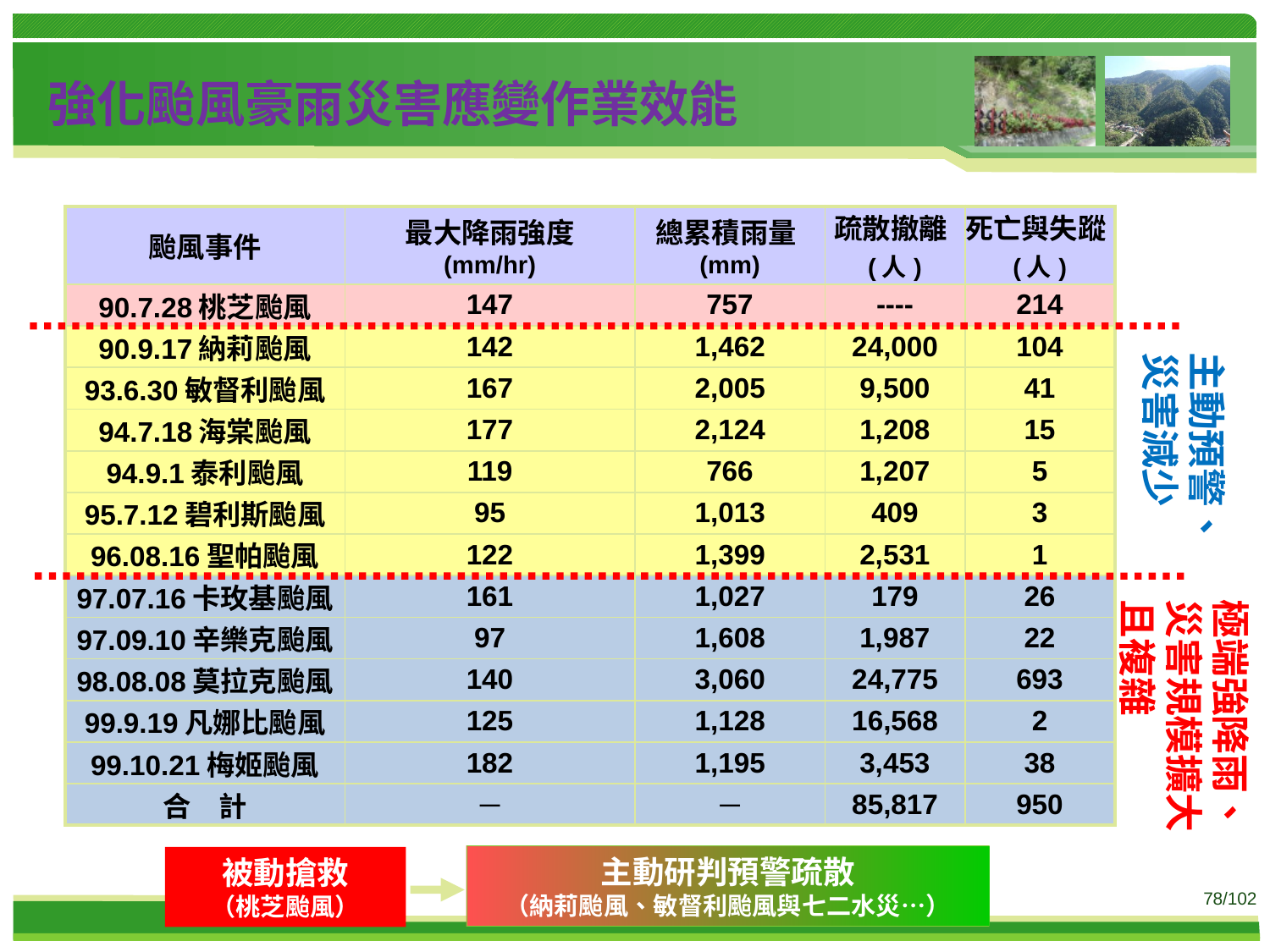

強化颱風豪雨災害應變作業效能
| 颱風事件 | 最大降雨強度 (mm/hr) | 總累積雨量(mm) | 疏散撤離(人) | 死亡與失蹤(人) |
| --- | --- | --- | --- | --- |
| 90.7.28桃芝颱風 | 147 | 757 | ---- | 214 |
| 90.9.17納莉颱風 | 142 | 1,462 | 24,000 | 104 |
| 93.6.30敏督利颱風 | 167 | 2,005 | 9,500 | 41 |
| 94.7.18海棠颱風 | 177 | 2,124 | 1,208 | 15 |
| 94.9.1泰利颱風 | 119 | 766 | 1,207 | 5 |
| 95.7.12碧利斯颱風 | 95 | 1,013 | 409 | 3 |
| 96.08.16聖帕颱風 | 122 | 1,399 | 2,531 | 1 |
| 97.07.16卡玫基颱風 | 161 | 1,027 | 179 | 26 |
| 97.09.10辛樂克颱風 | 97 | 1,608 | 1,987 | 22 |
| 98.08.08莫拉克颱風 | 140 | 3,060 | 24,775 | 693 |
| 99.9.19凡娜比颱風 | 125 | 1,128 | 16,568 | 2 |
| 99.10.21梅姬颱風 | 182 | 1,195 | 3,453 | 38 |
| 合　計 | ─ | ─ | 85,817 | 950 |

主動預警、災害減少

極端強降雨、
災害規模擴大且複雜
主動研判預警疏散
（納莉颱風、敏督利颱風與七二水災…）
被動搶救
（桃芝颱風）

78/102